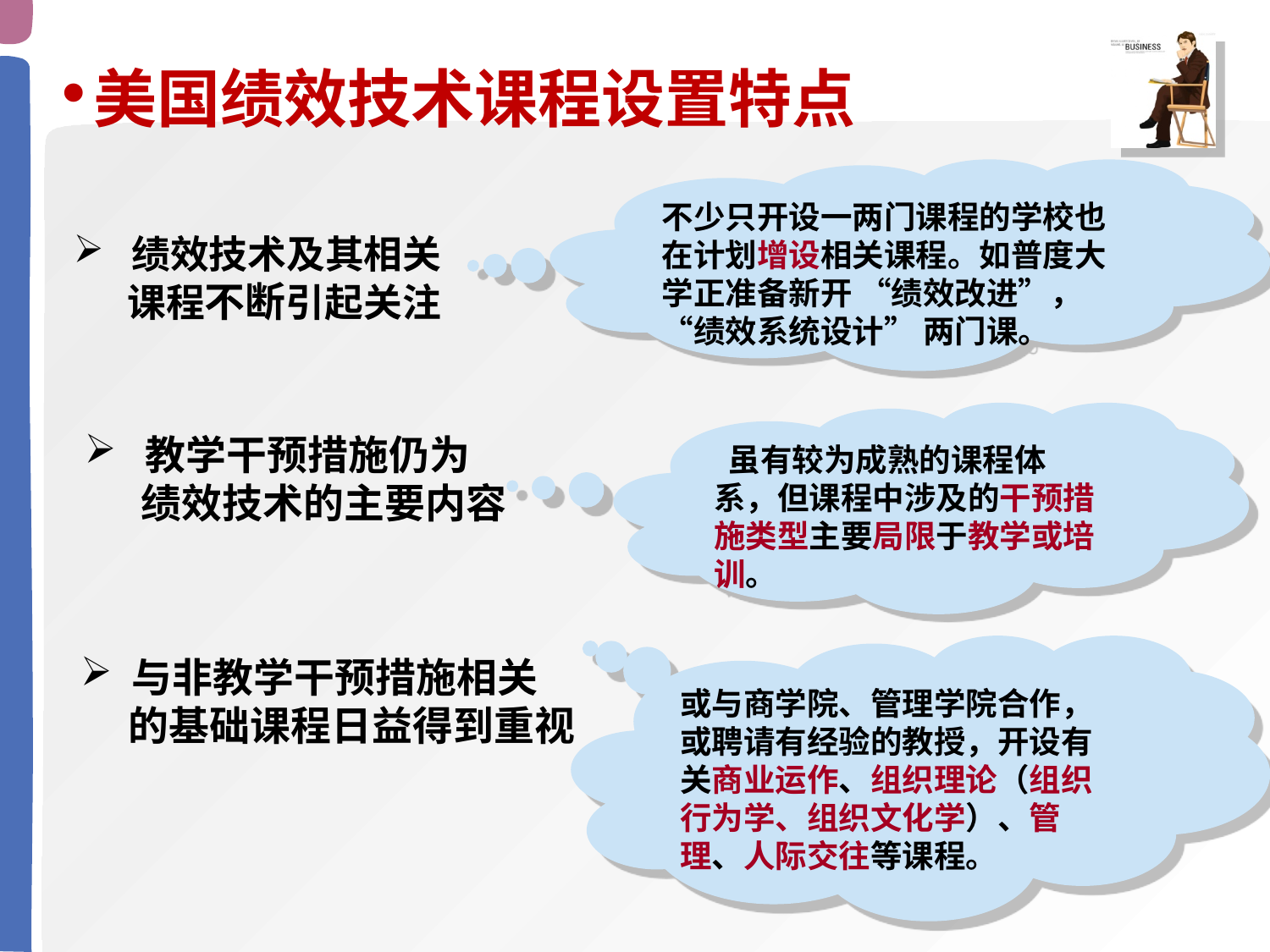

美国绩效技术课程设置特点
不少只开设一两门课程的学校也在计划增设相关课程。如普度大学正准备新开 “绩效改进”，“绩效系统设计” 两门课。
  绩效技术及其相关
     课程不断引起关注
 虽有较为成熟的课程体系，但课程中涉及的干预措施类型主要局限于教学或培训。
  教学干预措施仍为
     绩效技术的主要内容
或与商学院、管理学院合作，或聘请有经验的教授，开设有关商业运作、组织理论（组织行为学、组织文化学）、管理、人际交往等课程。
 与非教学干预措施相关
        的基础课程日益得到重视